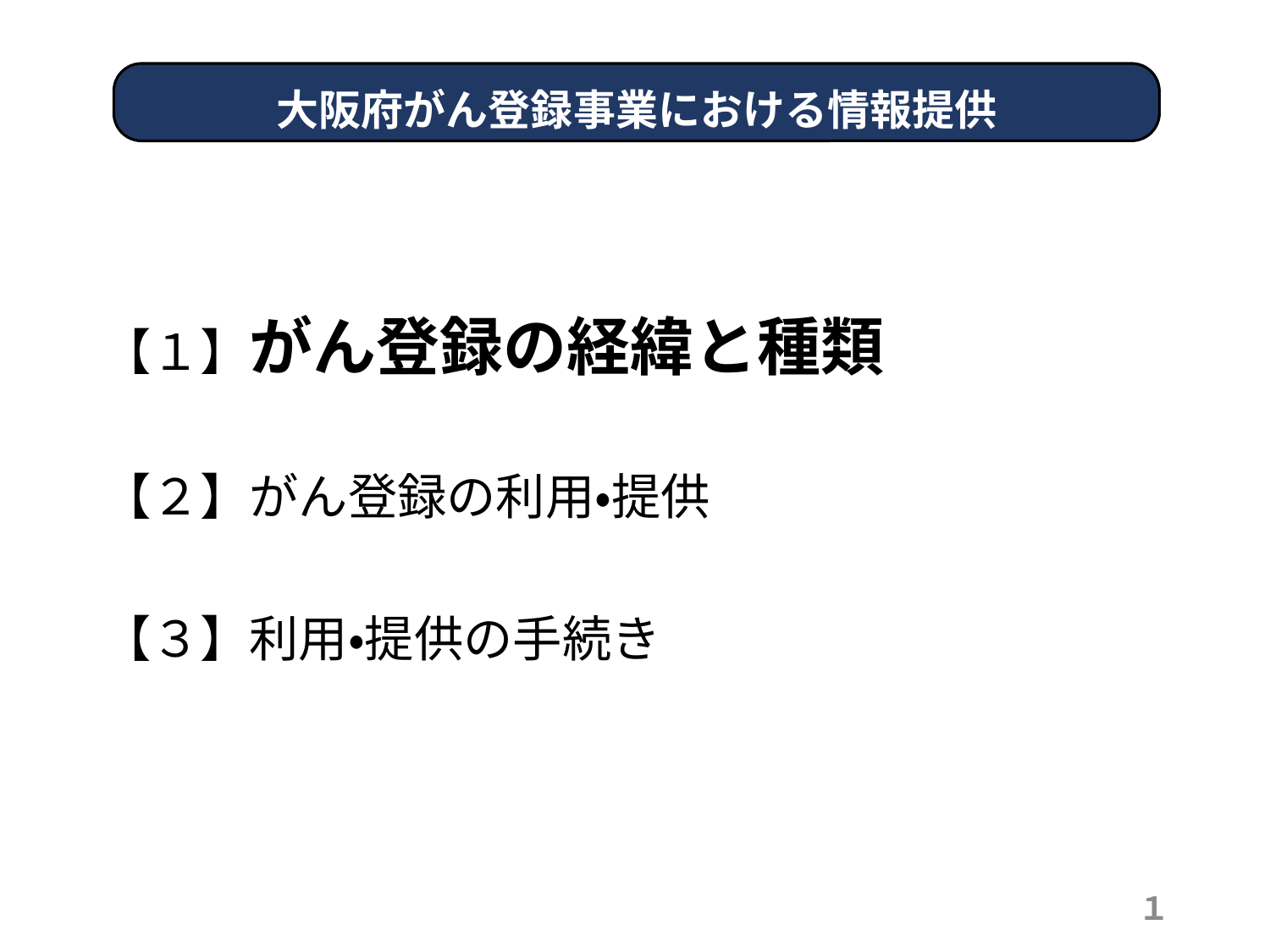

大阪府がん登録事業における情報提供
【１】がん登録の経緯と種類

【２】がん登録の利用・提供

【３】利用・提供の手続き
１